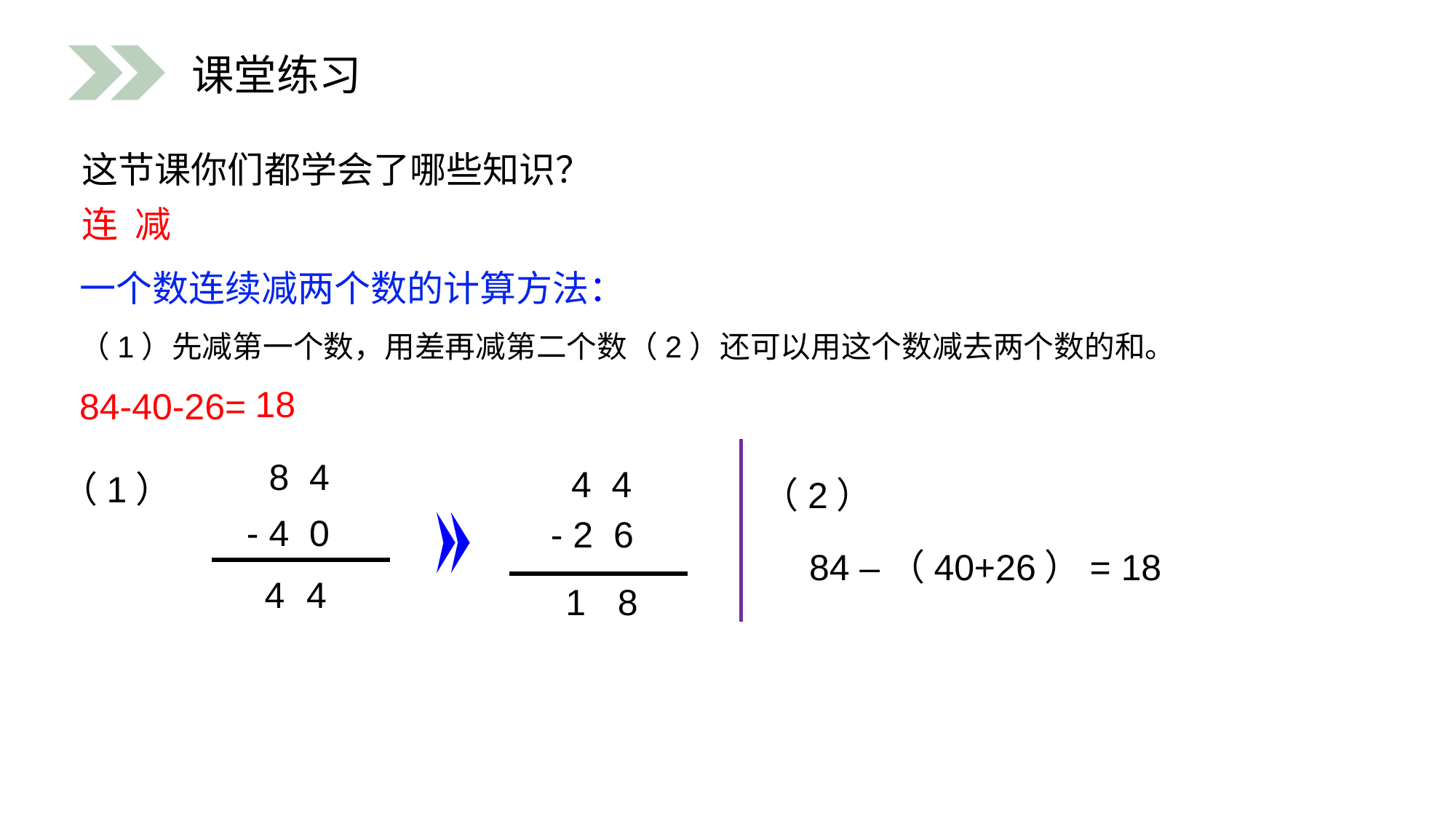

课堂练习
这节课你们都学会了哪些知识？
连  减
一个数连续减两个数的计算方法：
（1）先减第一个数，用差再减第二个数（2）还可以用这个数减去两个数的和。
18
84-40-26=
（1）
（2）
8  4
- 4  0
4  4
- 2  6

4
4
1
8
84 –（40+26）= 18